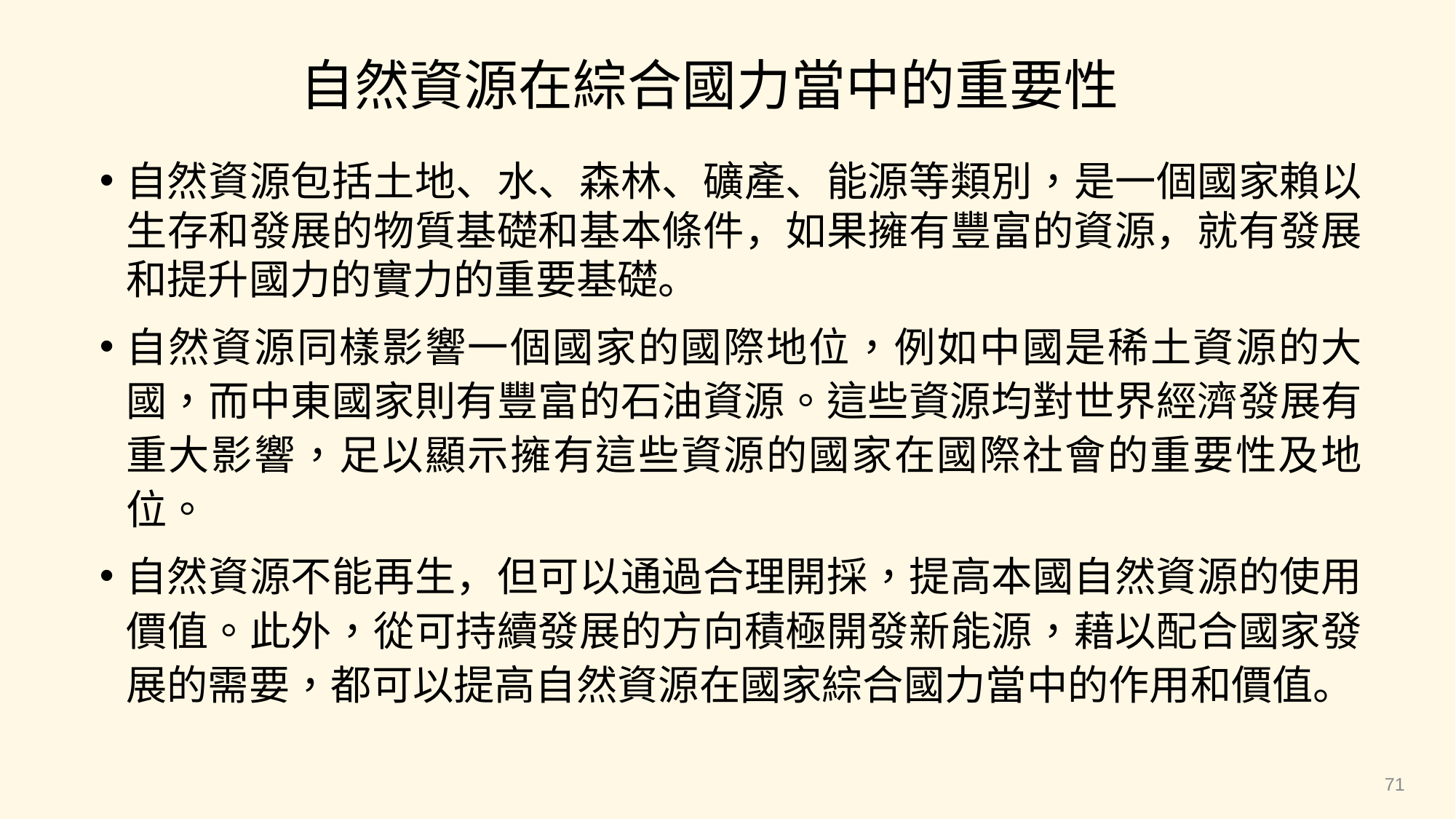

# 自然資源在綜合國力當中的重要性
自然資源包括土地、水、森林、礦產、能源等類別，是一個國家賴以生存和發展的物質基礎和基本條件，如果擁有豐富的資源，就有發展和提升國力的實力的重要基礎。
自然資源同樣影響一個國家的國際地位，例如中國是稀土資源的大國，而中東國家則有豐富的石油資源。這些資源均對世界經濟發展有重大影響，足以顯示擁有這些資源的國家在國際社會的重要性及地位。
自然資源不能再生，但可以通過合理開採，提高本國自然資源的使用價值。此外，從可持續發展的方向積極開發新能源，藉以配合國家發展的需要，都可以提高自然資源在國家綜合國力當中的作用和價值。